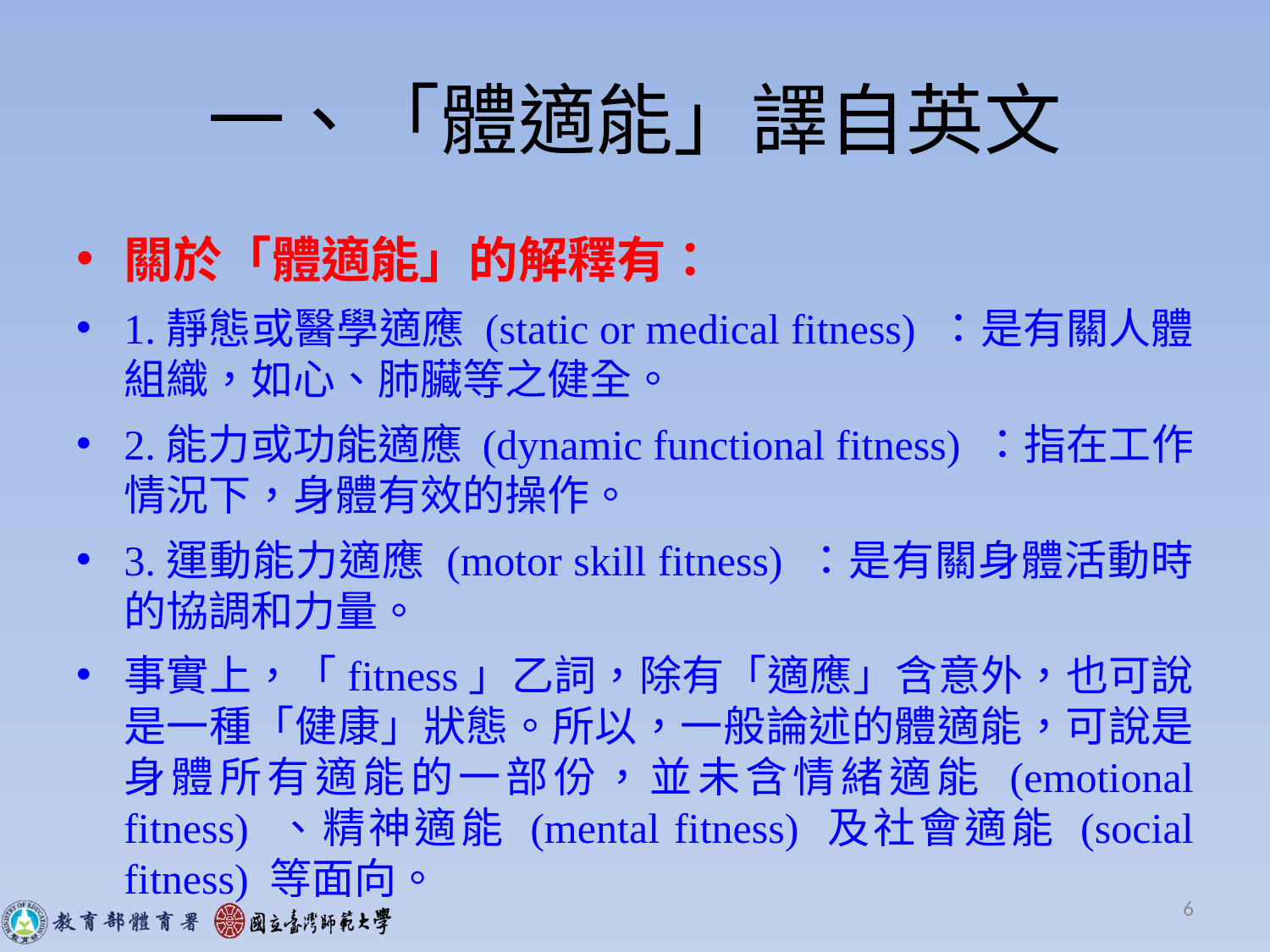

# 一、「體適能」譯自英文
關於「體適能」的解釋有：
1.靜態或醫學適應 (static or medical fitness) ：是有關人體組織，如心、肺臟等之健全。
2.能力或功能適應 (dynamic functional fitness) ：指在工作情況下，身體有效的操作。
3.運動能力適應 (motor skill fitness) ：是有關身體活動時的協調和力量。
事實上，「fitness」乙詞，除有「適應」含意外，也可說是一種「健康」狀態。所以，一般論述的體適能，可說是身體所有適能的一部份，並未含情緒適能 (emotional fitness) 、精神適能 (mental fitness) 及社會適能 (social fitness) 等面向。

6